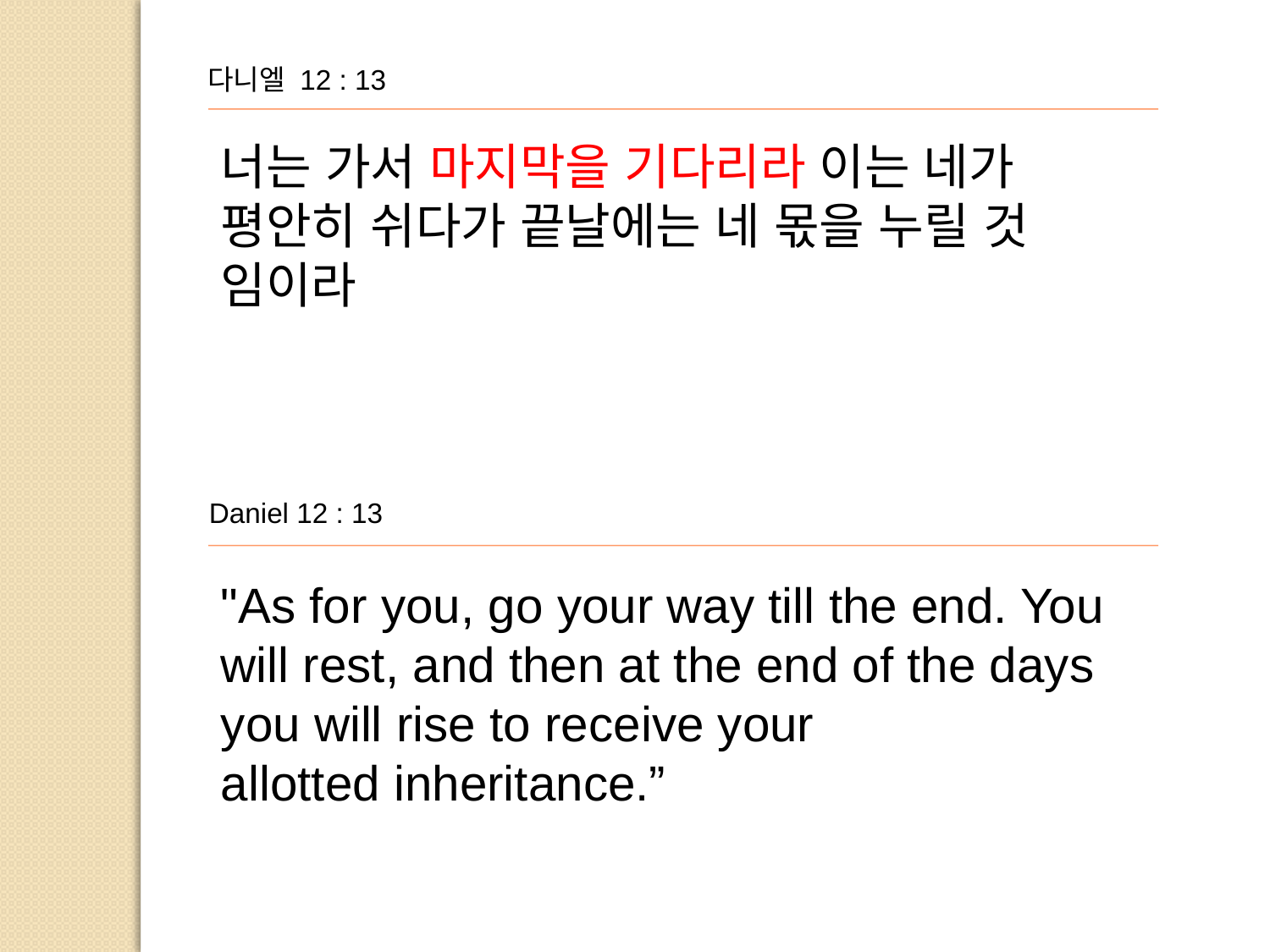

다니엘 12 : 13

너는 가서 마지막을 기다리라 이는 네가 평안히 쉬다가 끝날에는 네 몫을 누릴 것
임이라
Daniel 12 : 13

"As for you, go your way till the end. You will rest, and then at the end of the days you will rise to receive your
allotted inheritance.”